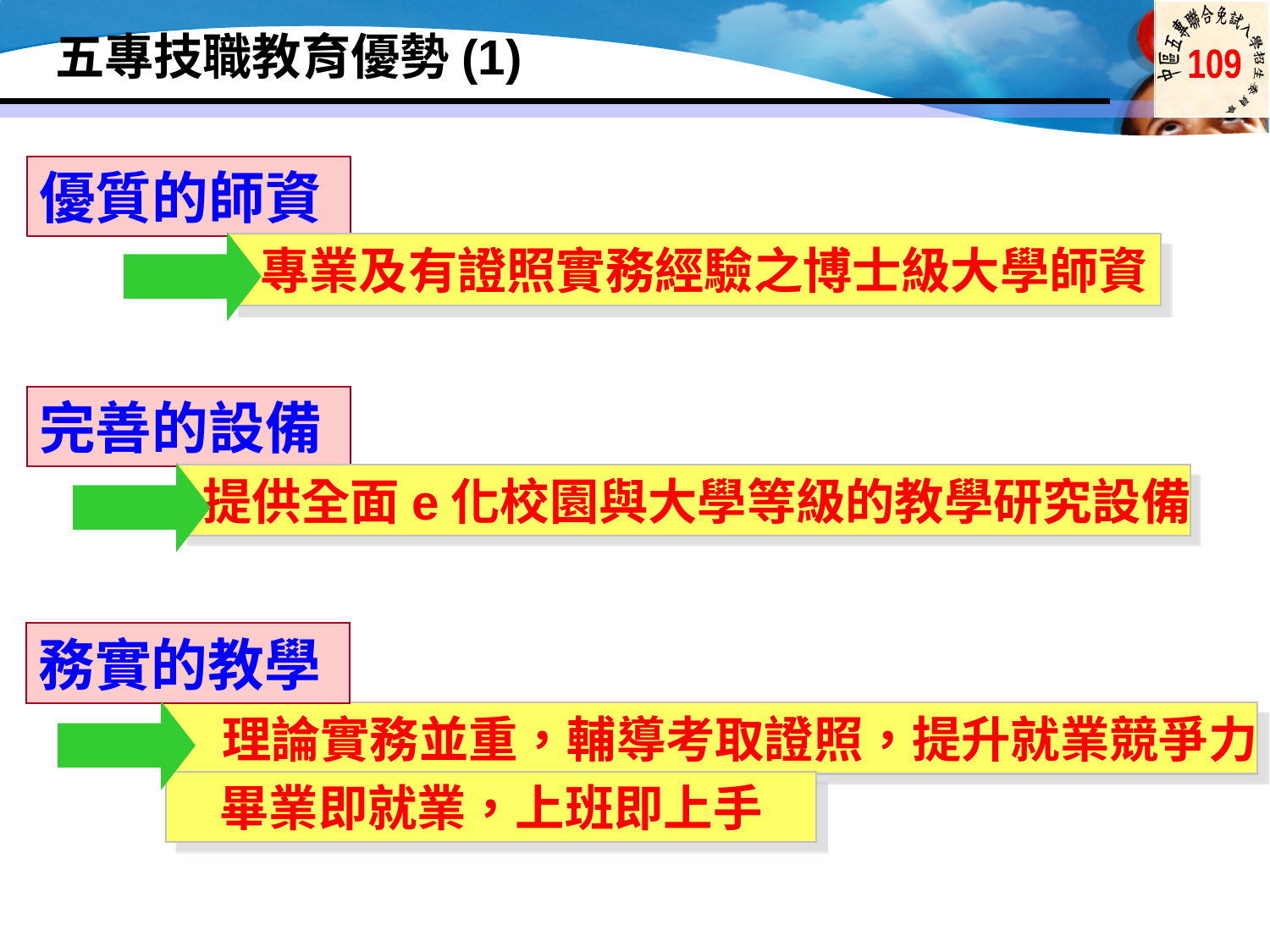

# 五專技職教育優勢(1)
優質的師資

專業及有證照實務經驗之博士級大學師資
完善的設備

提供全面e化校園與大學等級的教學研究設備
務實的教學

畢業即就業，上班即上手
理論實務並重，輔導考取證照，提升就業競爭力